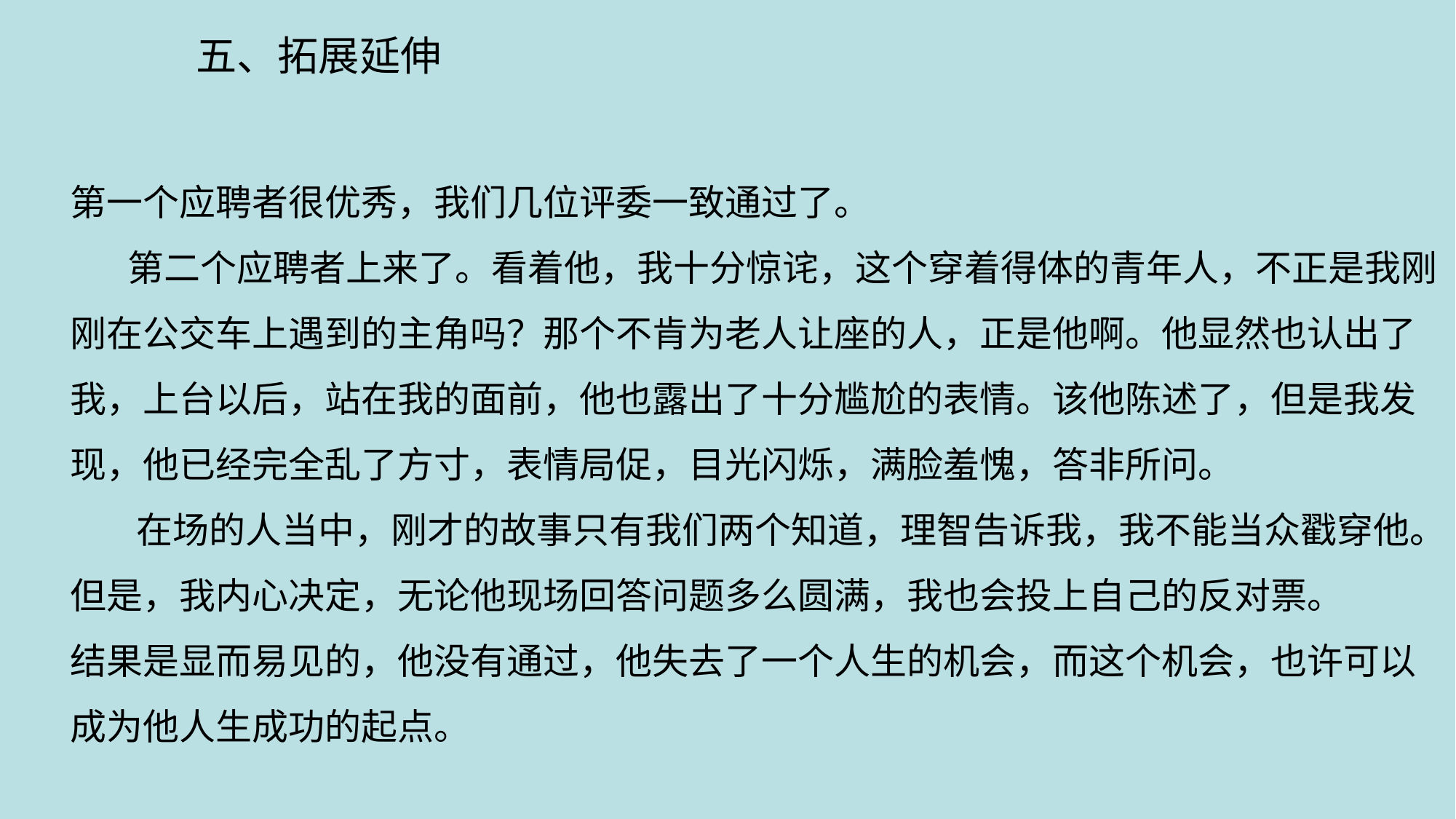

五、拓展延伸
第一个应聘者很优秀，我们几位评委一致通过了。
      第二个应聘者上来了。看着他，我十分惊诧，这个穿着得体的青年人，不正是我刚刚在公交车上遇到的主角吗？那个不肯为老人让座的人，正是他啊。他显然也认出了我，上台以后，站在我的面前，他也露出了十分尴尬的表情。该他陈述了，但是我发现，他已经完全乱了方寸，表情局促，目光闪烁，满脸羞愧，答非所问。
       在场的人当中，刚才的故事只有我们两个知道，理智告诉我，我不能当众戳穿他。但是，我内心决定，无论他现场回答问题多么圆满，我也会投上自己的反对票。
结果是显而易见的，他没有通过，他失去了一个人生的机会，而这个机会，也许可以成为他人生成功的起点。